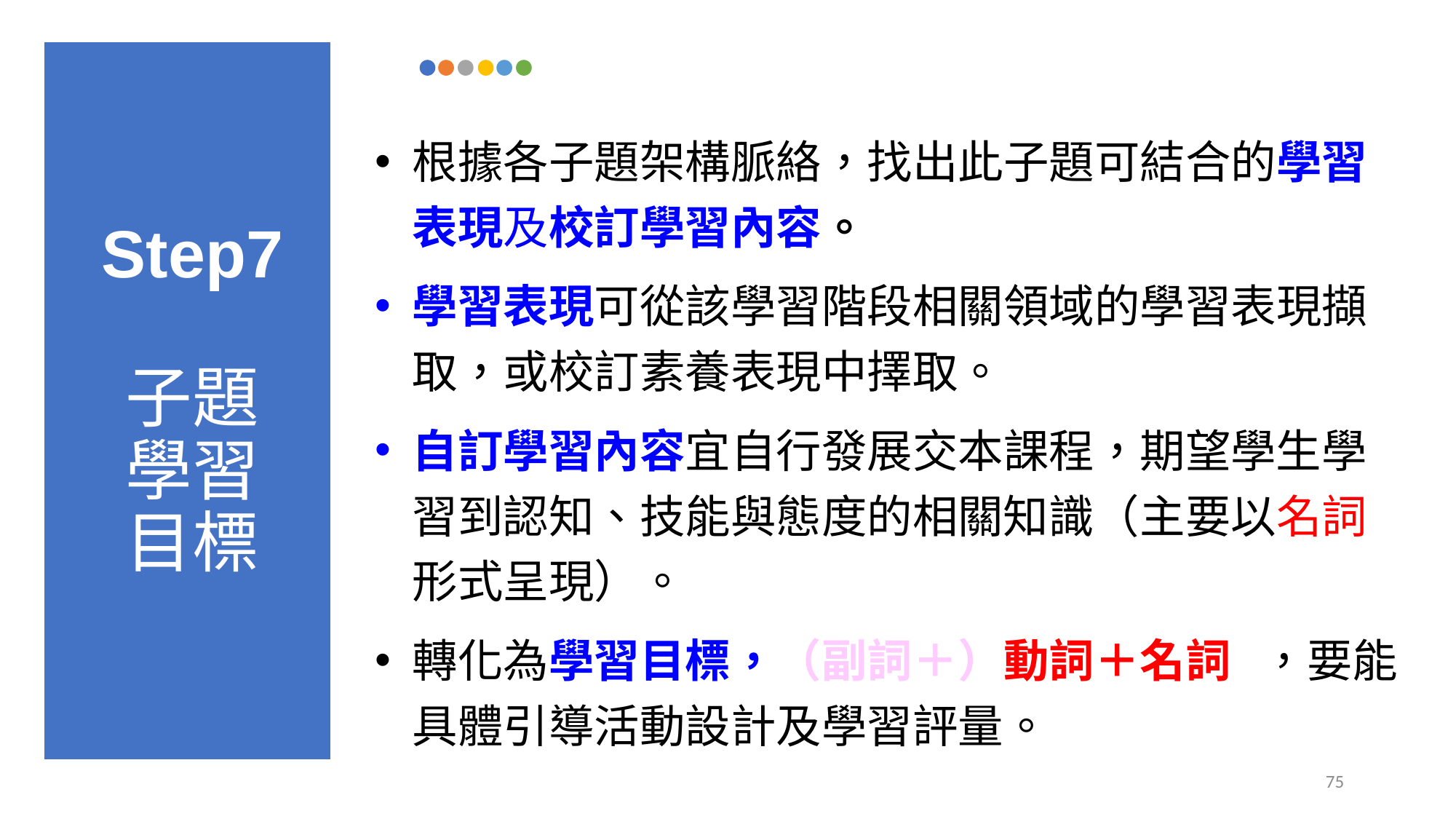

# Step7 子題 學習 目標

根據各子題架構脈絡，找出此子題可結合的學習表現及校訂學習內容。
學習表現可從該學習階段相關領域的學習表現擷取，或校訂素養表現中擇取。
自訂學習內容宜自行發展交本課程，期望學生學習到認知、技能與態度的相關知識（主要以名詞形式呈現）。
轉化為學習目標，（副詞＋）動詞＋名詞   ，要能具體引導活動設計及學習評量。
75